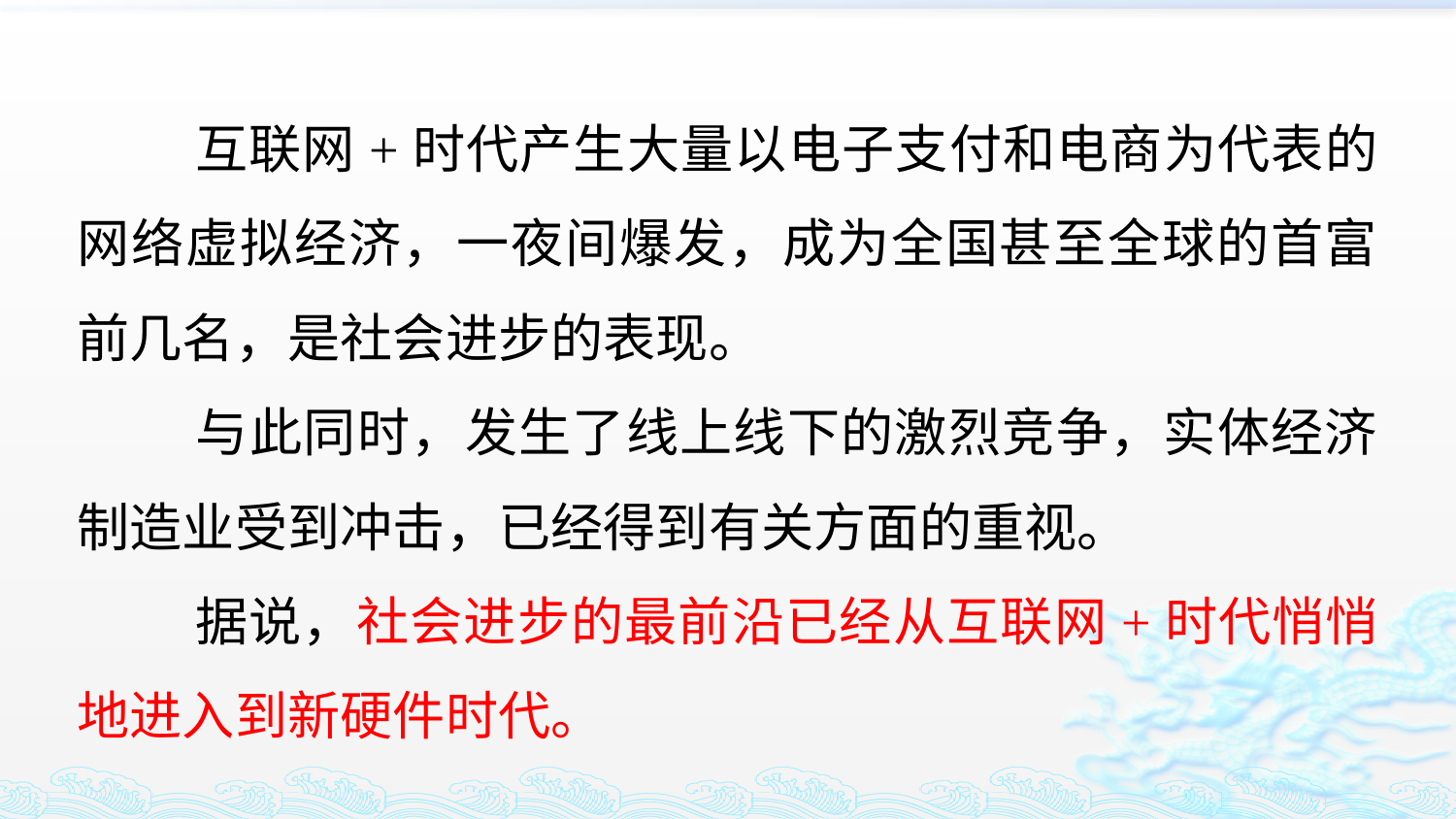

互联网+时代产生大量以电子支付和电商为代表的网络虚拟经济，一夜间爆发，成为全国甚至全球的首富前几名，是社会进步的表现。
        与此同时，发生了线上线下的激烈竞争，实体经济制造业受到冲击，已经得到有关方面的重视。
        据说，社会进步的最前沿已经从互联网+时代悄悄地进入到新硬件时代。